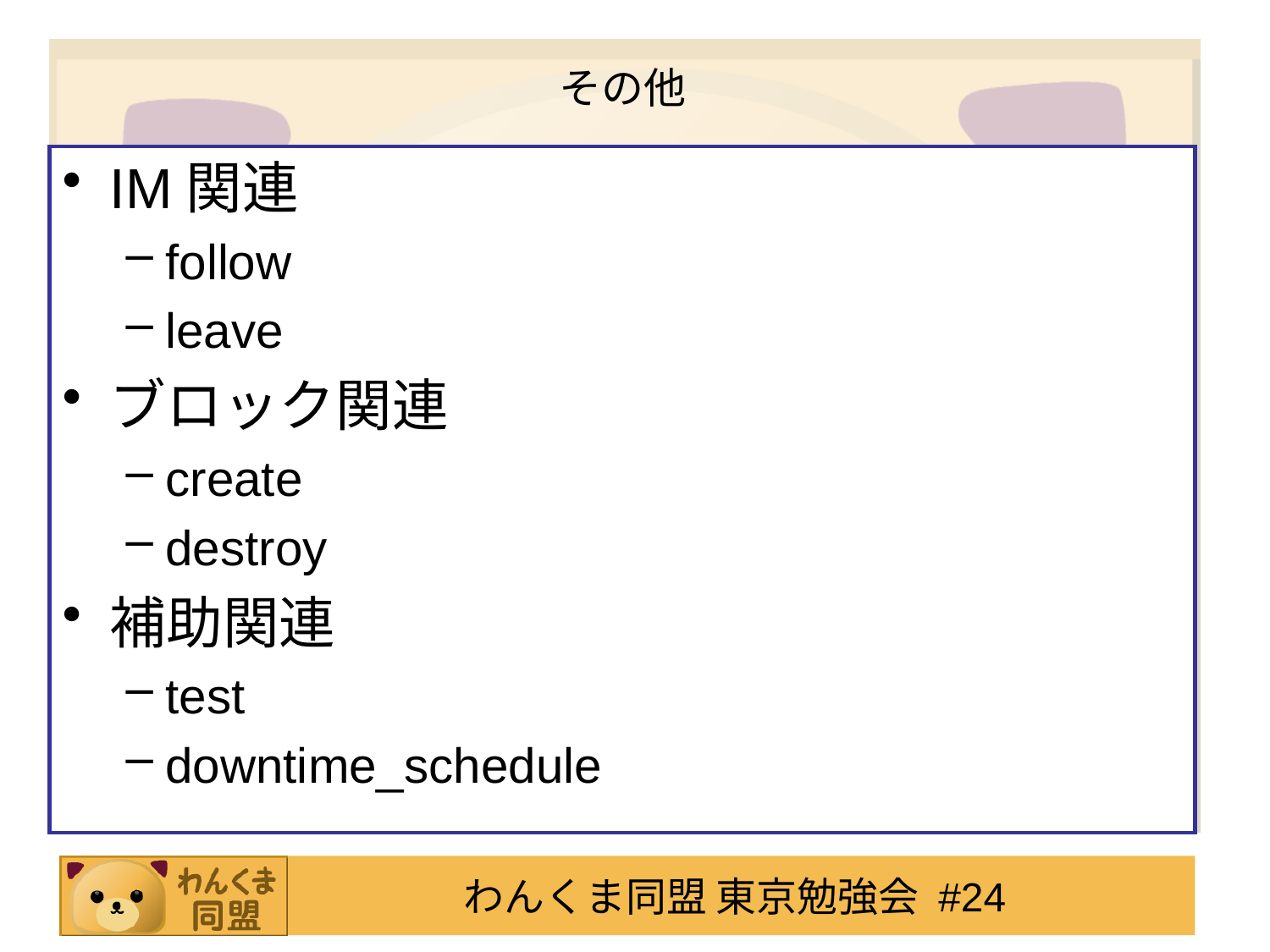

# その他
IM関連
follow
leave
ブロック関連
create
destroy
補助関連
test
downtime_schedule